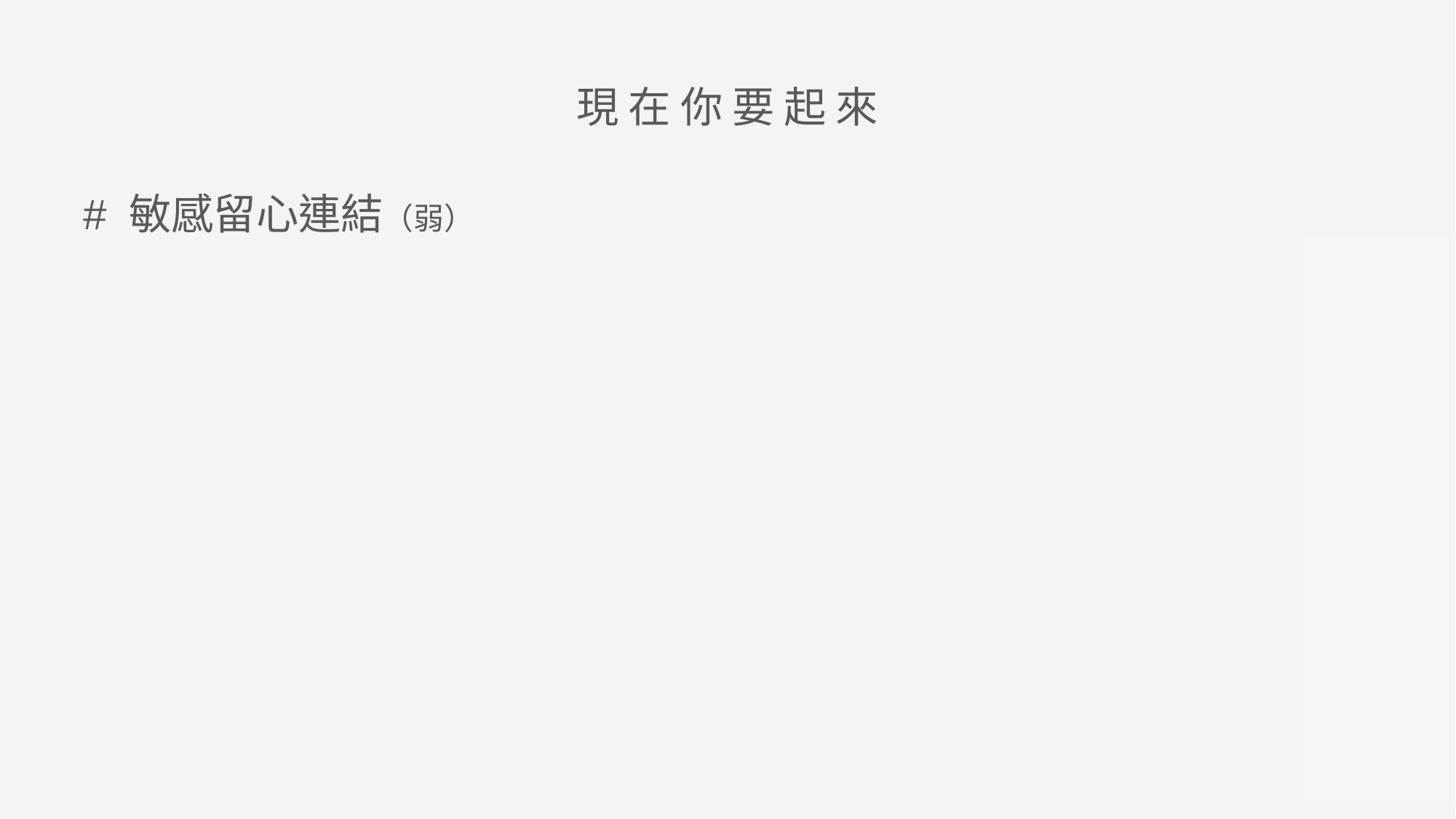

現 在 你 要 起 來
# 敏感留心連結（弱）